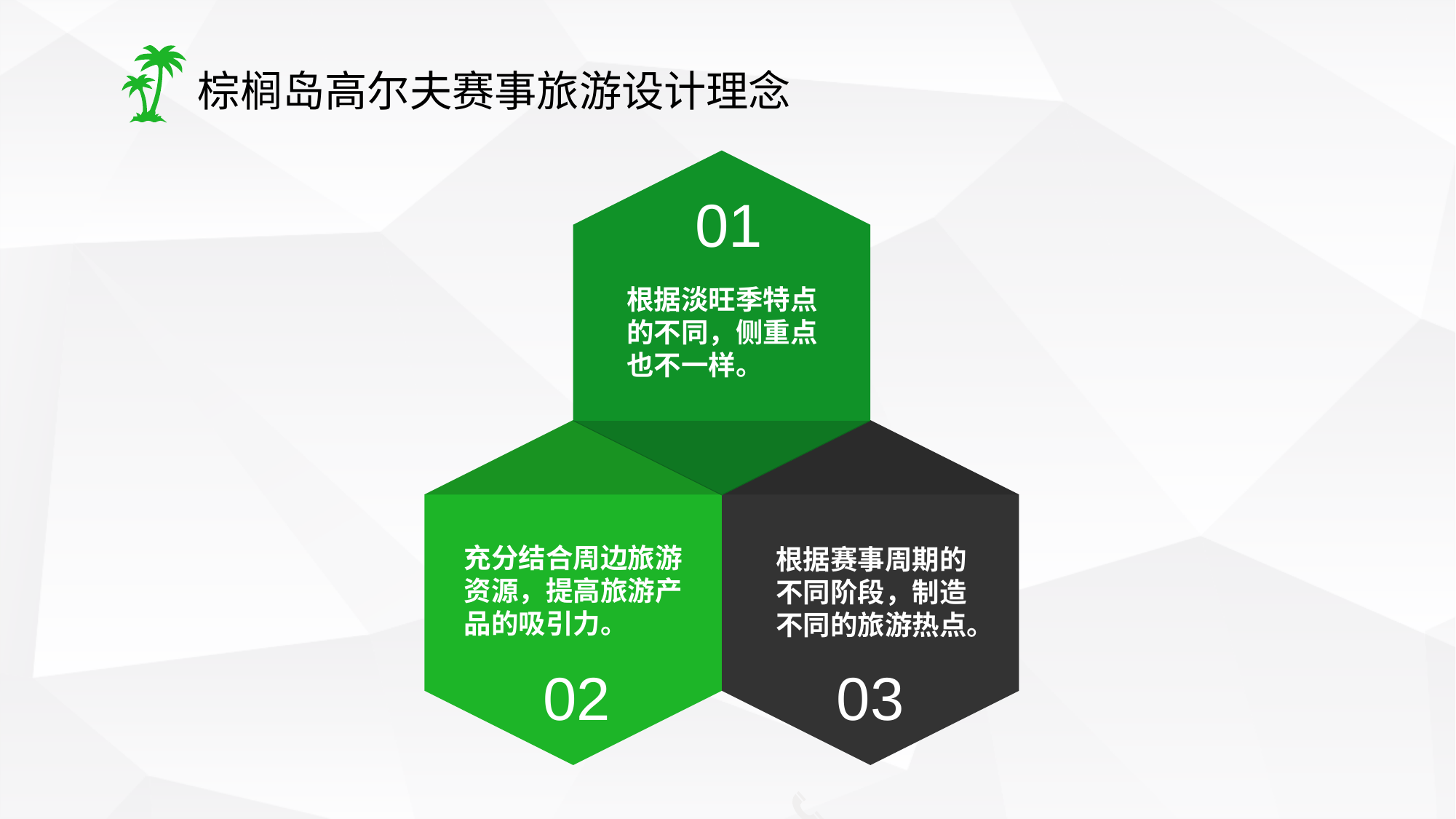

棕榈岛高尔夫赛事旅游设计理念

01
根据淡旺季特点的不同，侧重点也不一样。

充分结合周边旅游资源，提高旅游产品的吸引力。
根据赛事周期的不同阶段，制造不同的旅游热点。
02
03